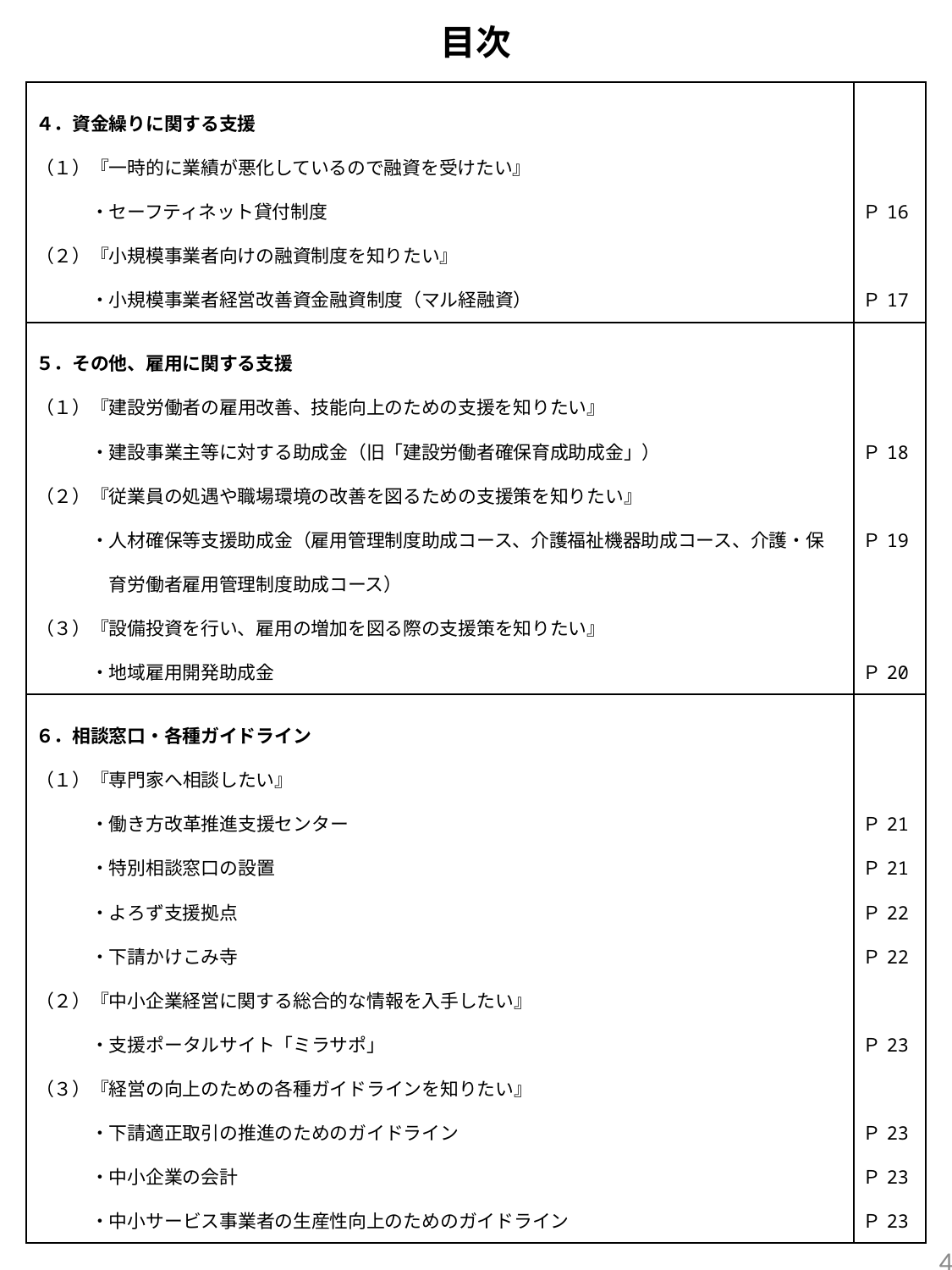

目次
| ４．資金繰りに関する支援 （１）『一時的に業績が悪化しているので融資を受けたい』 　　　・セーフティネット貸付制度 （２）『小規模事業者向けの融資制度を知りたい』 　　　・小規模事業者経営改善資金融資制度（マル経融資） | Ｐ16 Ｐ17 |
| --- | --- |
| ５．その他、雇用に関する支援 （１）『建設労働者の雇用改善、技能向上のための支援を知りたい』 　　　・建設事業主等に対する助成金（旧「建設労働者確保育成助成金」） （２）『従業員の処遇や職場環境の改善を図るための支援策を知りたい』 　　　・人材確保等支援助成金（雇用管理制度助成コース、介護福祉機器助成コース、介護・保 　　　　育労働者雇用管理制度助成コース） （３）『設備投資を行い、雇用の増加を図る際の支援策を知りたい』 　　　・地域雇用開発助成金 | Ｐ18 Ｐ19 Ｐ20 |
| ６．相談窓口・各種ガイドライン （１）『専門家へ相談したい』 　　　・働き方改革推進支援センター 　　　・特別相談窓口の設置 　　　・よろず支援拠点 　　　・下請かけこみ寺 （２）『中小企業経営に関する総合的な情報を入手したい』 　　　・支援ポータルサイト「ミラサポ」 （３）『経営の向上のための各種ガイドラインを知りたい』 　　　・下請適正取引の推進のためのガイドライン 　　　・中小企業の会計 　　　・中小サービス事業者の生産性向上のためのガイドライン | Ｐ21 Ｐ21 Ｐ22 Ｐ22 Ｐ23 Ｐ23 Ｐ23 Ｐ23 |
4